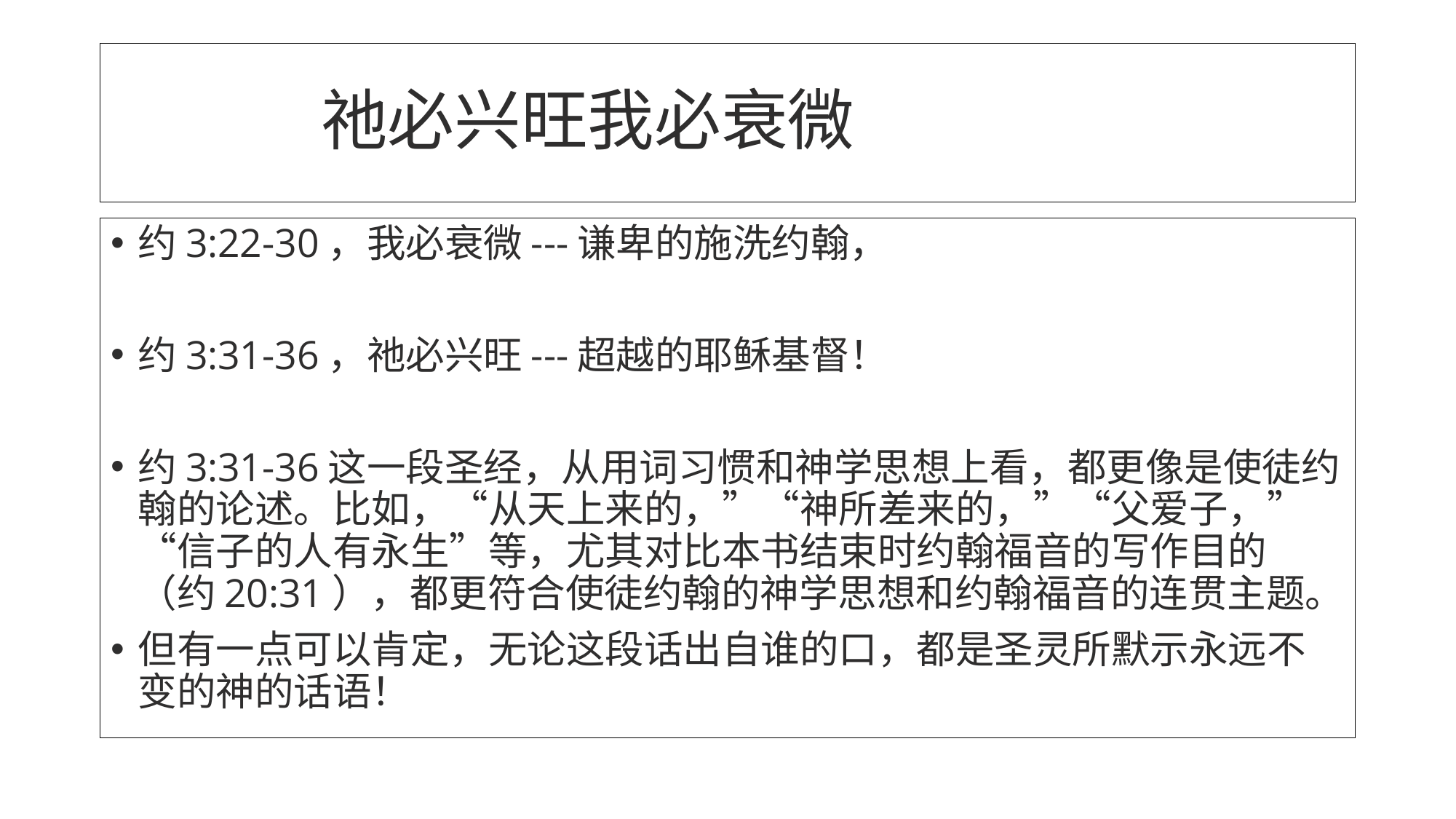

# 祂必兴旺我必衰微
约3:22-30，我必衰微---谦卑的施洗约翰，

约3:31-36，祂必兴旺---超越的耶稣基督！

约3:31-36这一段圣经，从用词习惯和神学思想上看，都更像是使徒约翰的论述。比如，“从天上来的，”“神所差来的，”“父爱子，” “信子的人有永生”等，尤其对比本书结束时约翰福音的写作目的（约20:31），都更符合使徒约翰的神学思想和约翰福音的连贯主题。
但有一点可以肯定，无论这段话出自谁的口，都是圣灵所默示永远不变的神的话语！